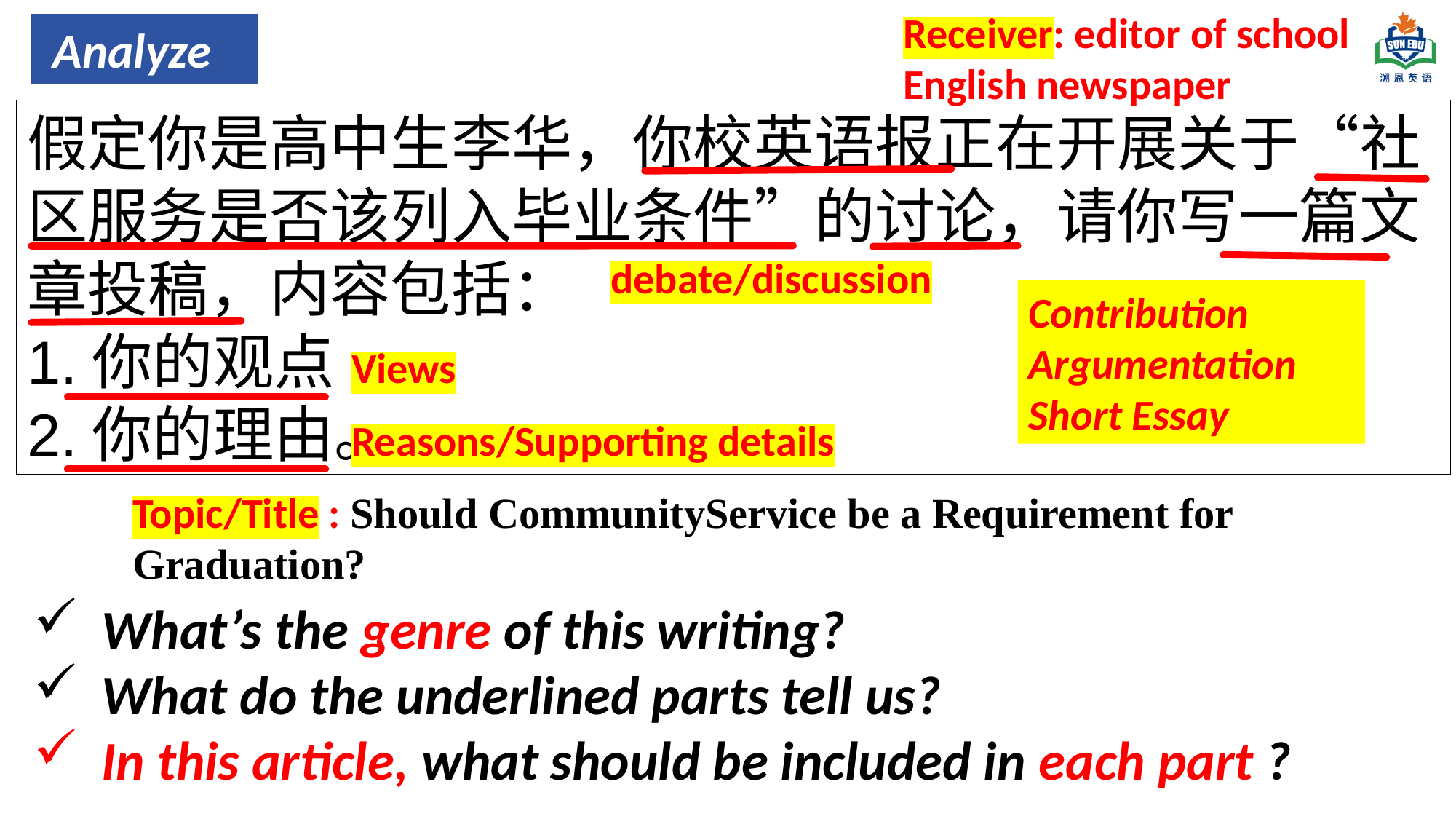

Receiver: editor of school English newspaper
 Analyze
假定你是高中生李华，你校英语报正在开展关于“社区服务是否该列入毕业条件”的讨论，请你写一篇文章投稿，内容包括：
1.你的观点
2.你的理由。
debate/discussion
Contribution
Argumentation
Short Essay
Views
Reasons/Supporting details
Topic/Title : Should CommunityService be a Requirement for Graduation?
What’s the genre of this writing?
What do the underlined parts tell us?
In this article, what should be included in each part ?